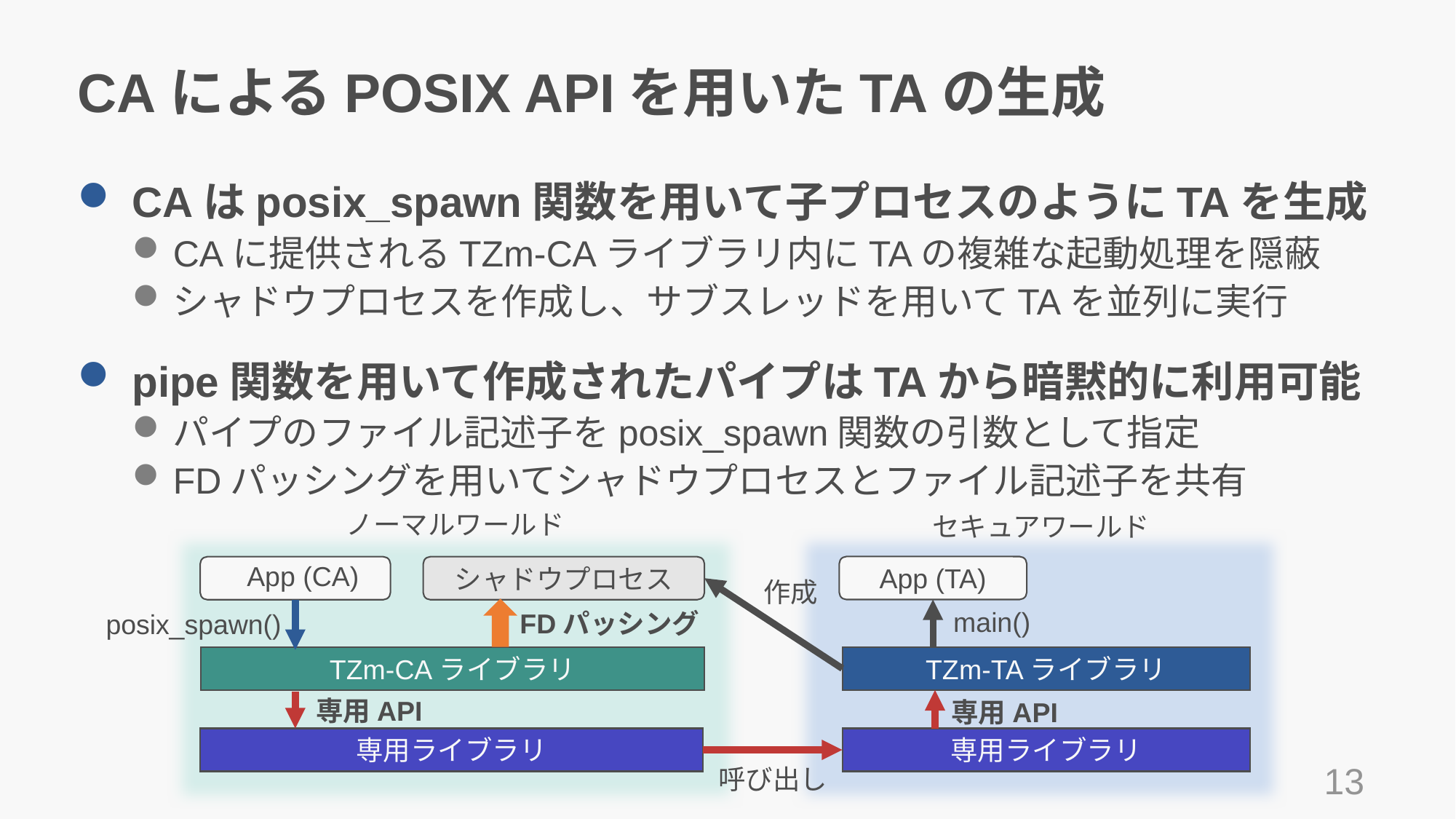

# CAによるPOSIX APIを用いたTAの生成
CAはposix_spawn関数を用いて子プロセスのようにTAを生成
CAに提供されるTZm-CAライブラリ内にTAの複雑な起動処理を隠蔽
シャドウプロセスを作成し、サブスレッドを用いてTAを並列に実行
pipe関数を用いて作成されたパイプはTAから暗黙的に利用可能
パイプのファイル記述子をposix_spawn関数の引数として指定
FDパッシングを用いてシャドウプロセスとファイル記述子を共有
ノーマルワールド
セキュアワールド

App (TA)
  App (CA)
シャドウプロセス
作成

main()
FDパッシング
posix_spawn()
TZm-TAライブラリ
TZm-CAライブラリ
専用API
専用API
専用ライブラリ
専用ライブラリ
呼び出し